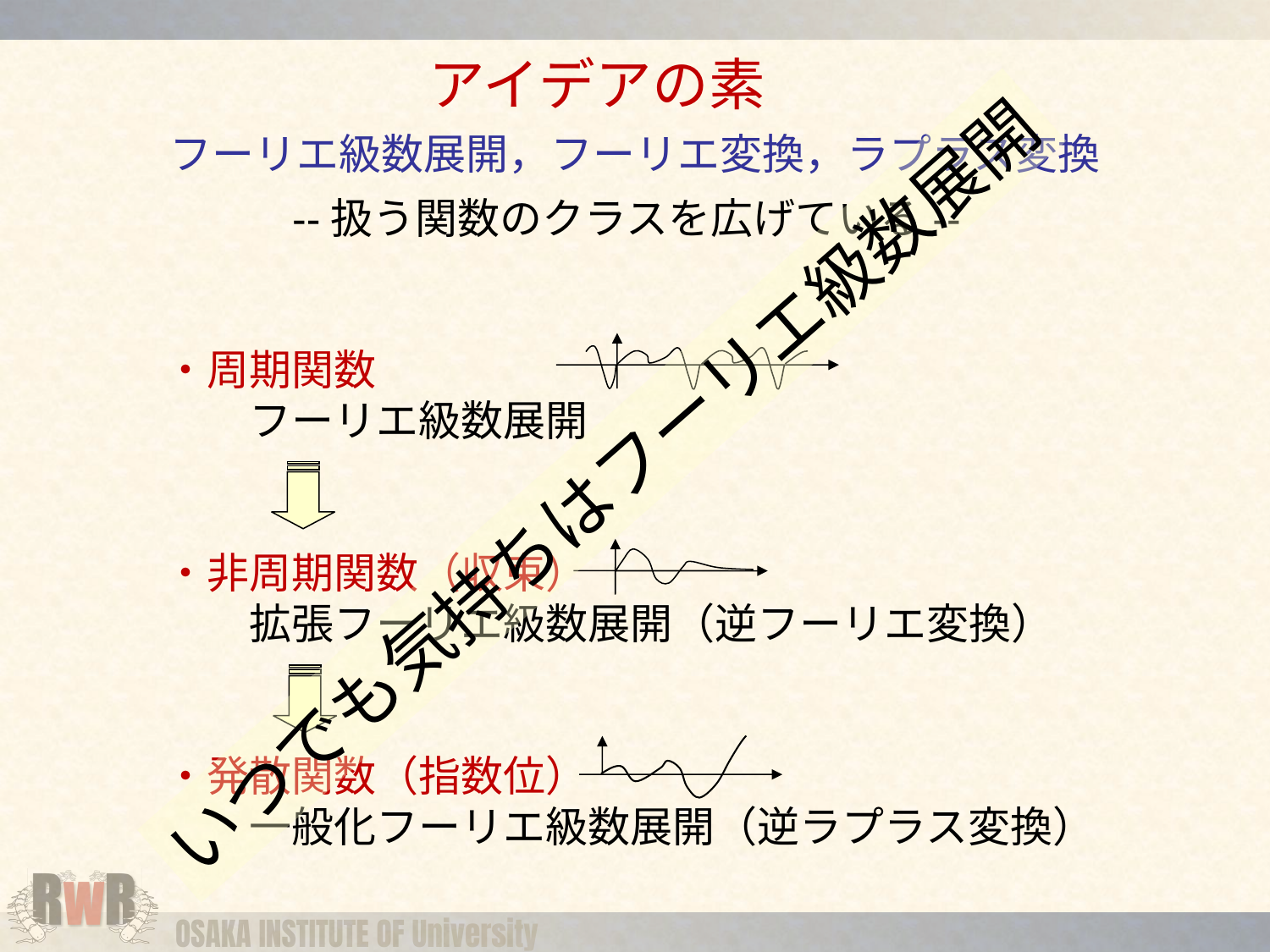

アイデアの素
フーリエ級数展開，フーリエ変換，ラプラス変換
--扱う関数のクラスを広げている--

・周期関数
　　フーリエ級数展開

・非周期関数（収束）
　　拡張フーリエ級数展開（逆フーリエ変換）

・発散関数（指数位）
　　一般化フーリエ級数展開（逆ラプラス変換）
いつでも気持ちはフーリエ級数展開